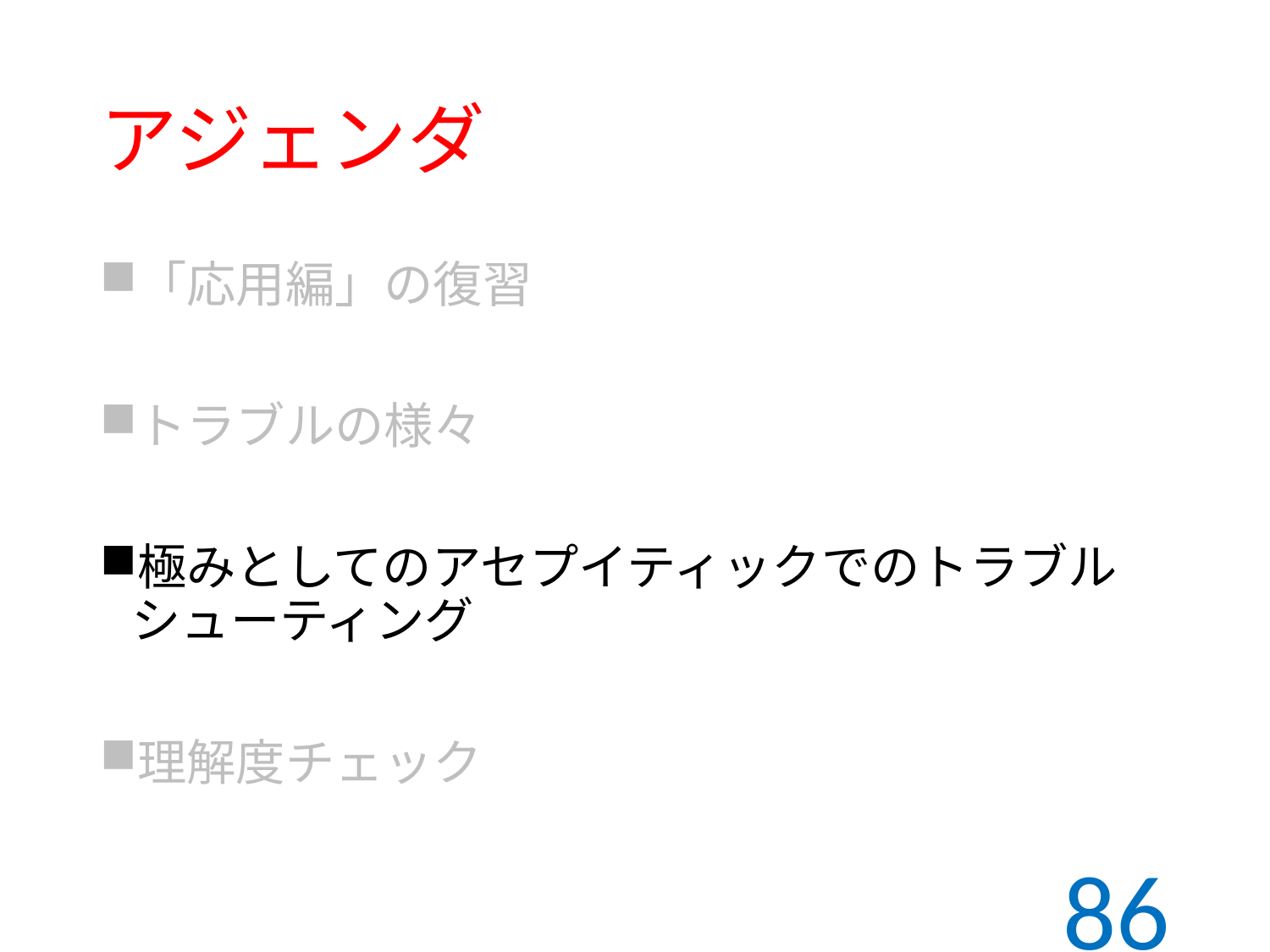

# アジェンダ
「応用編」の復習

トラブルの様々

極みとしてのアセプイティックでのトラブルシューティング

理解度チェック

86